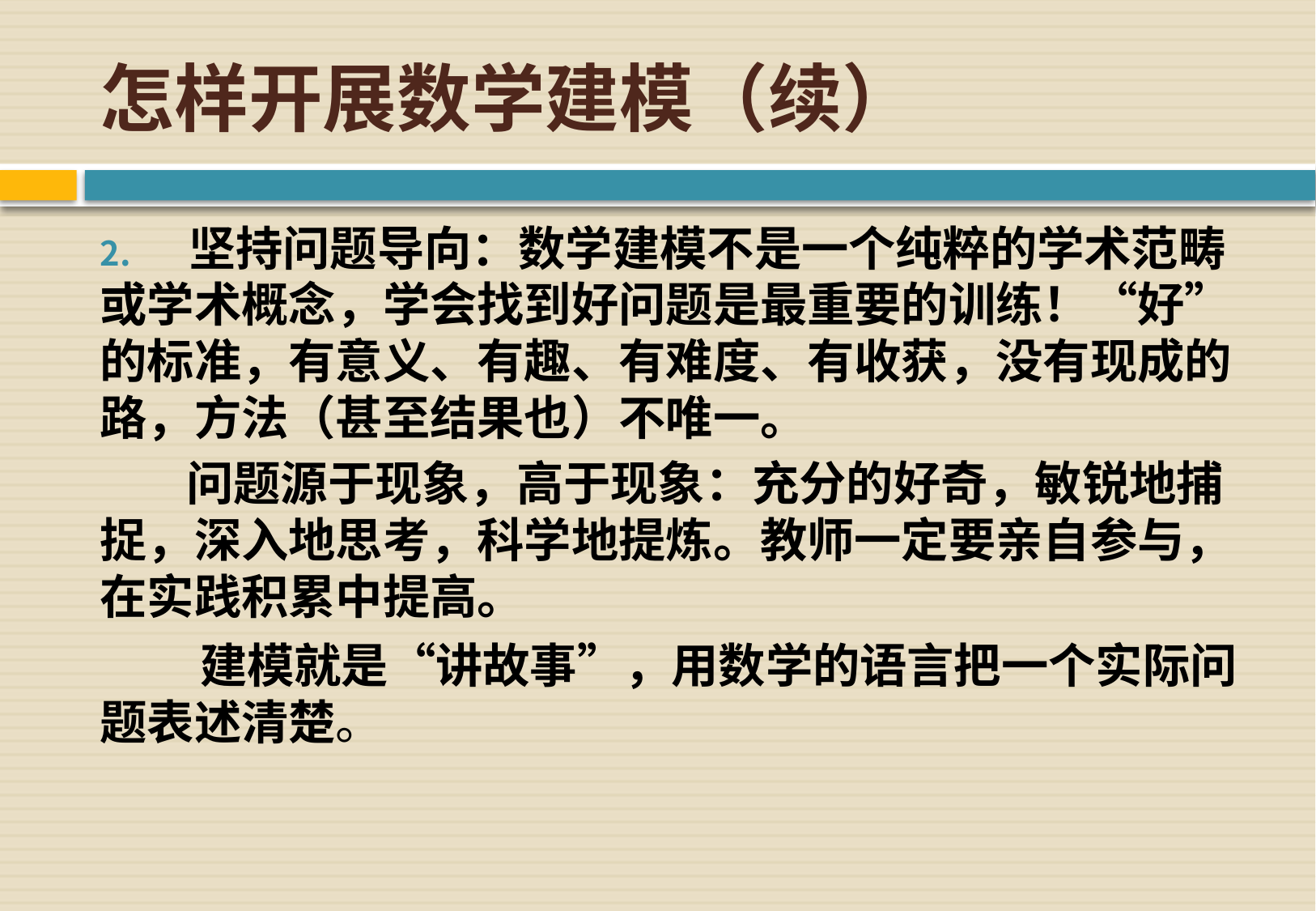

# 怎样开展数学建模（续）
     坚持问题导向：数学建模不是一个纯粹的学术范畴或学术概念，学会找到好问题是最重要的训练！“好”的标准，有意义、有趣、有难度、有收获，没有现成的路，方法（甚至结果也）不唯一。
       问题源于现象，高于现象：充分的好奇，敏锐地捕捉，深入地思考，科学地提炼。教师一定要亲自参与，在实践积累中提高。
     建模就是“讲故事”，用数学的语言把一个实际问题表述清楚。